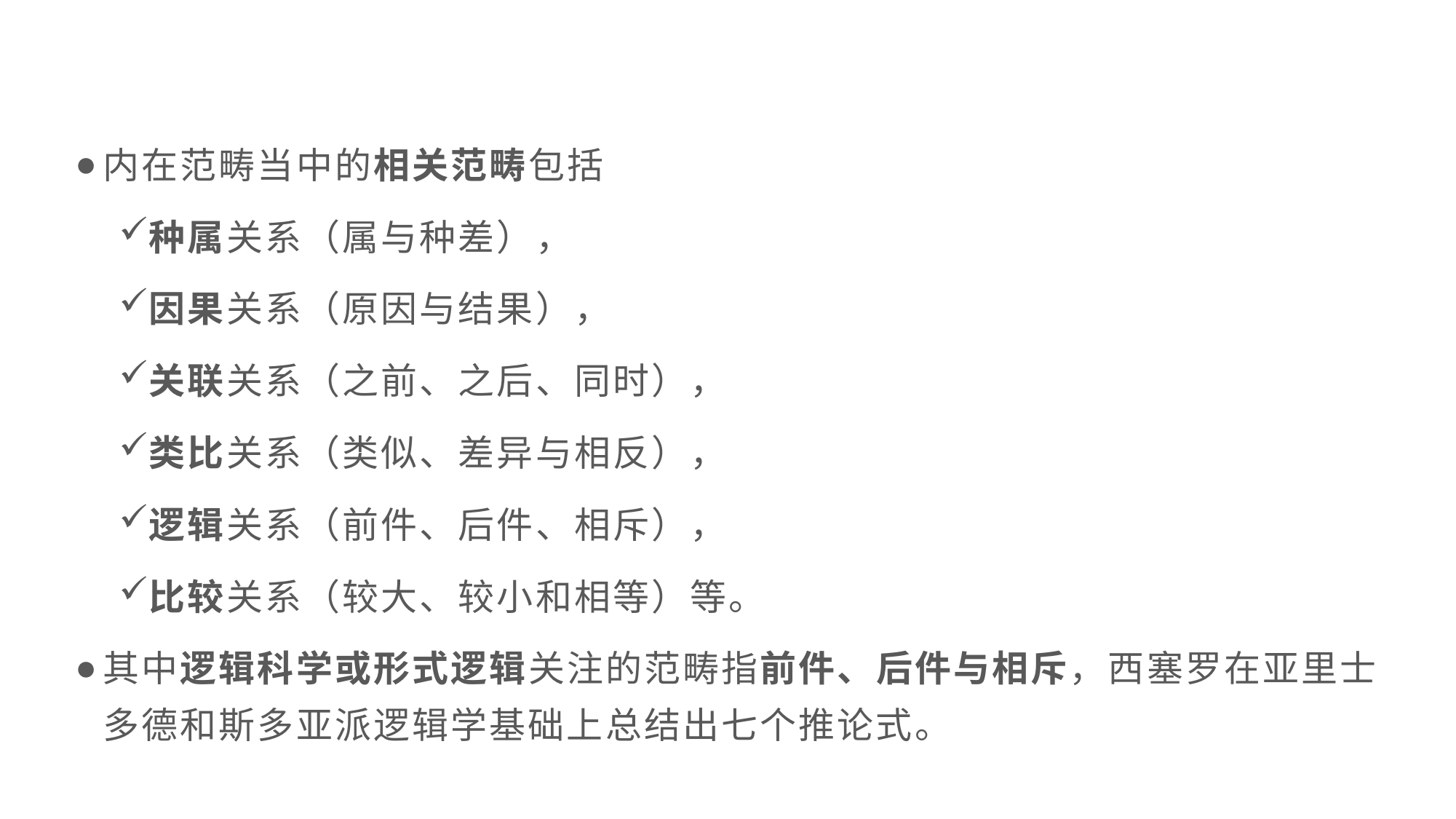

内在范畴当中的相关范畴包括
种属关系（属与种差），
因果关系（原因与结果），
关联关系（之前、之后、同时），
类比关系（类似、差异与相反），
逻辑关系（前件、后件、相斥），
比较关系（较大、较小和相等）等。
其中逻辑科学或形式逻辑关注的范畴指前件、后件与相斥，西塞罗在亚里士多德和斯多亚派逻辑学基础上总结出七个推论式。